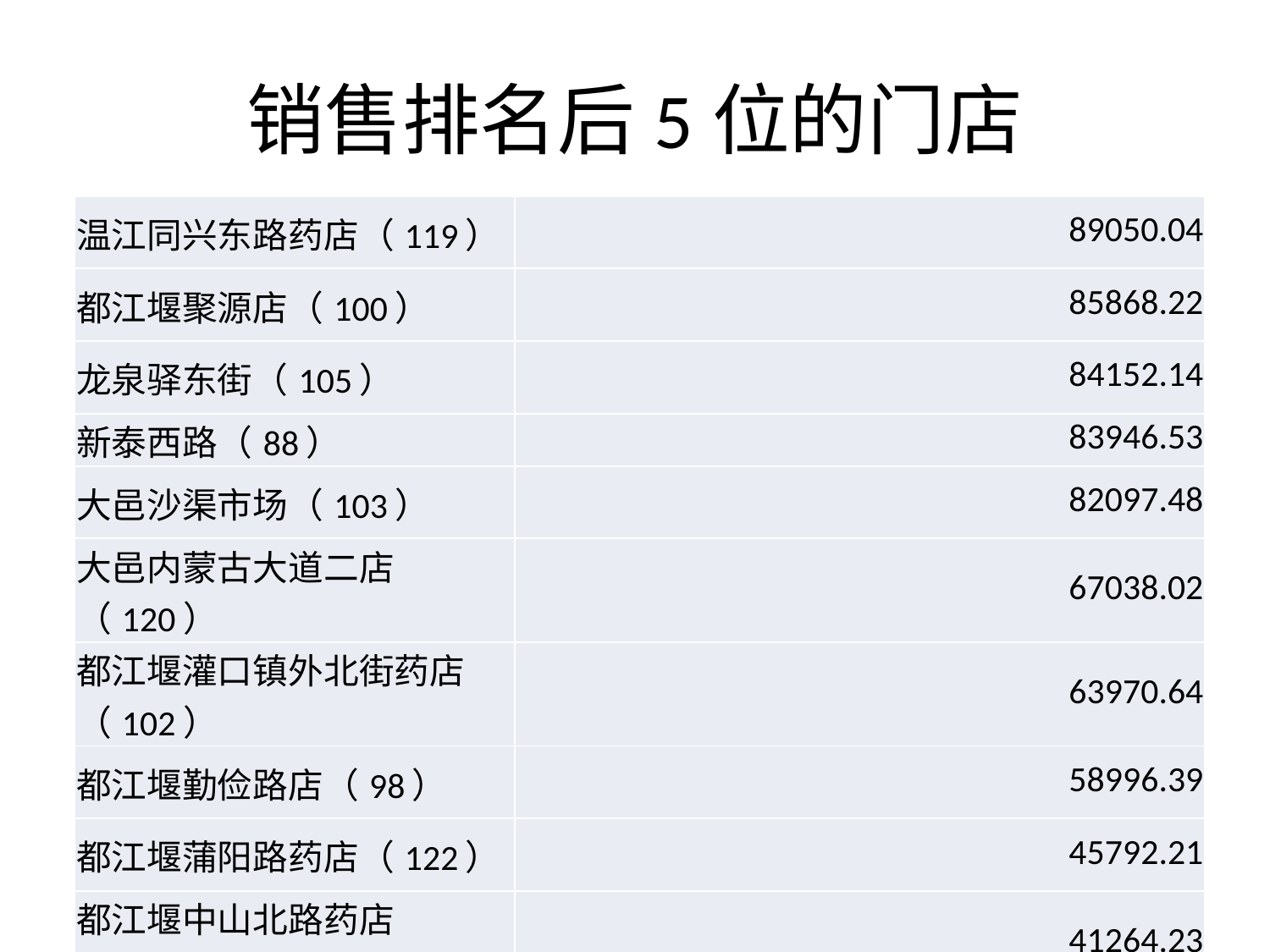

# 销售排名后5位的门店
| 温江同兴东路药店（119） | 89050.04 |
| --- | --- |
| 都江堰聚源店（100） | 85868.22 |
| 龙泉驿东街（105） | 84152.14 |
| 新泰西路（88） | 83946.53 |
| 大邑沙渠市场（103） | 82097.48 |
| 大邑内蒙古大道二店（120） | 67038.02 |
| 都江堰灌口镇外北街药店（102） | 63970.64 |
| 都江堰勤俭路店（98） | 58996.39 |
| 都江堰蒲阳路药店（122） | 45792.21 |
| 都江堰中山北路药店（109） | 41264.23 |